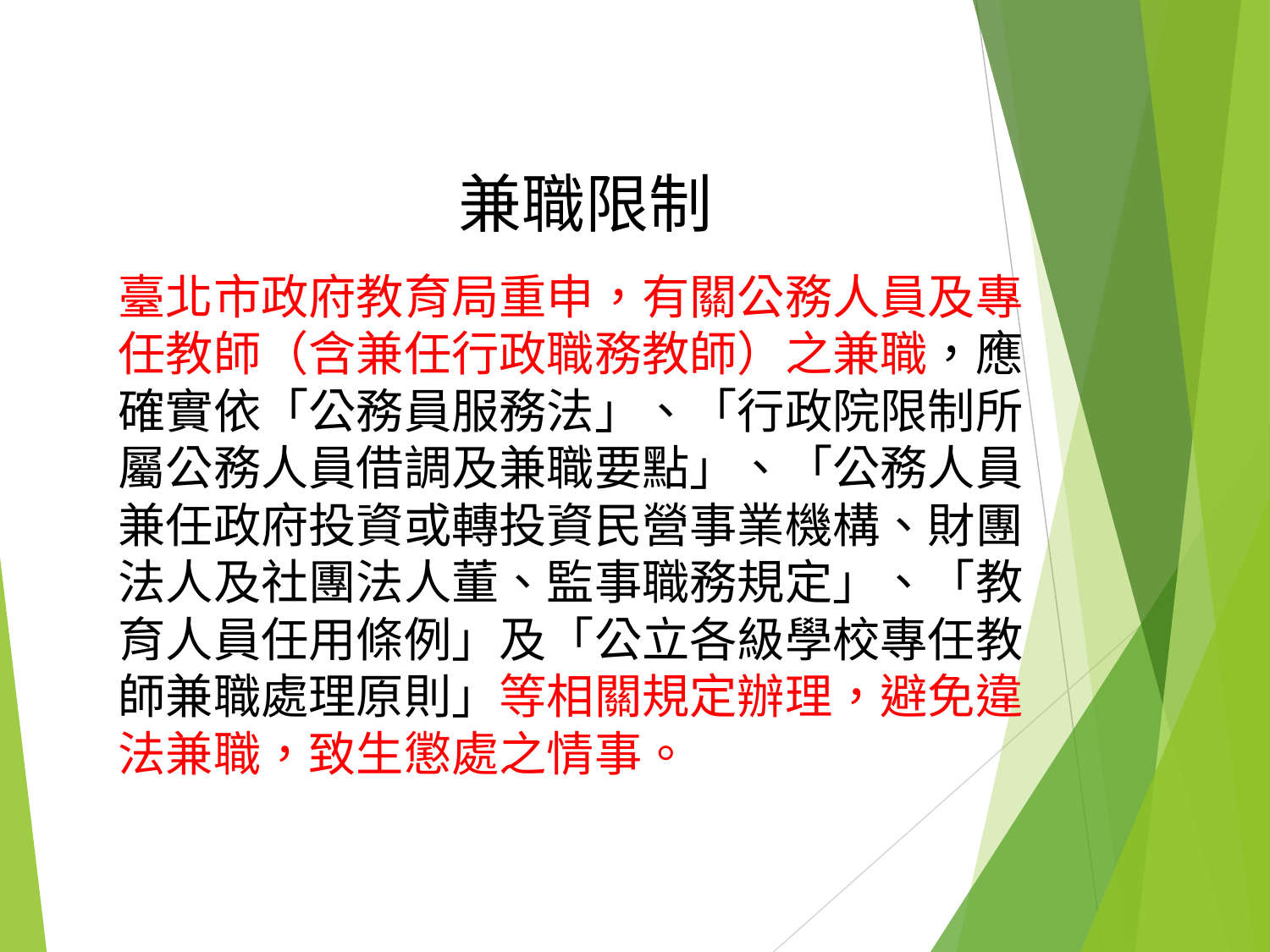

兼職限制
臺北市政府教育局重申，有關公務人員及專任教師（含兼任行政職務教師）之兼職，應確實依「公務員服務法」、「行政院限制所屬公務人員借調及兼職要點」、「公務人員兼任政府投資或轉投資民營事業機構、財團法人及社團法人董、監事職務規定」、「教育人員任用條例」及「公立各級學校專任教師兼職處理原則」等相關規定辦理，避免違法兼職，致生懲處之情事。